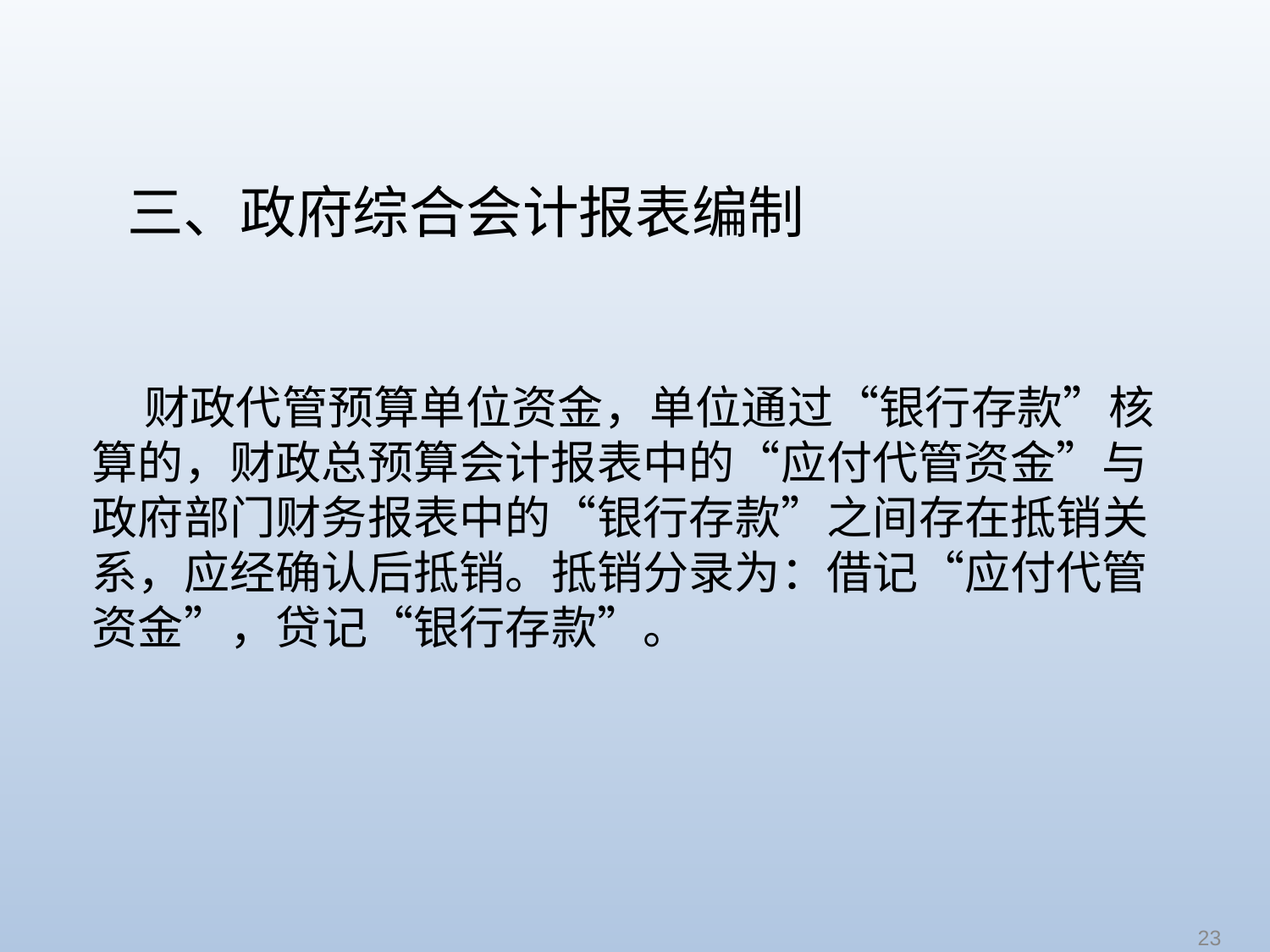

# 三、政府综合会计报表编制

    财政代管预算单位资金，单位通过“银行存款”核算的，财政总预算会计报表中的“应付代管资金”与政府部门财务报表中的“银行存款”之间存在抵销关系，应经确认后抵销。抵销分录为：借记“应付代管资金”，贷记“银行存款”。

23